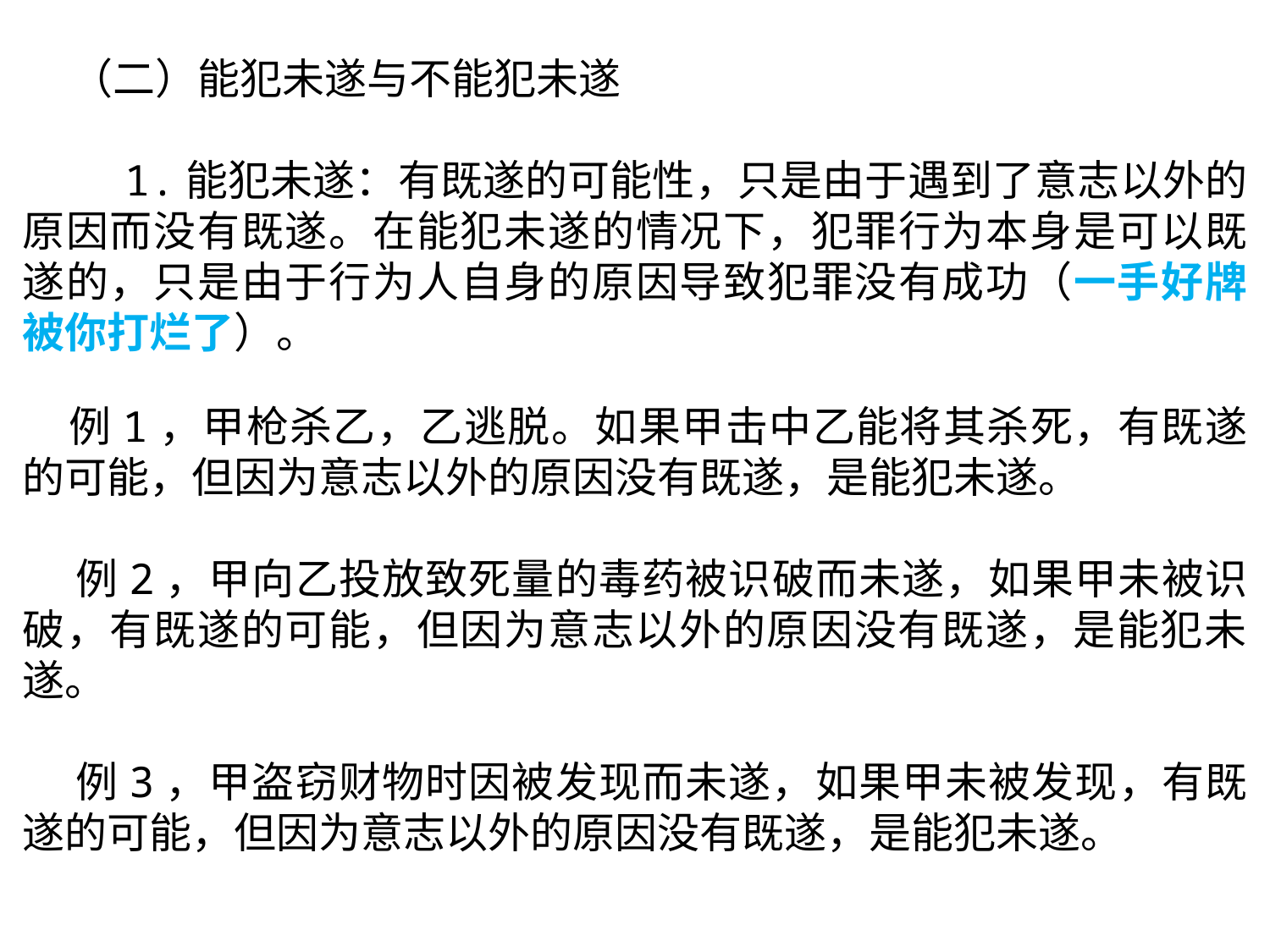

（二）能犯未遂与不能犯未遂

    1.能犯未遂：有既遂的可能性，只是由于遇到了意志以外的原因而没有既遂。在能犯未遂的情况下，犯罪行为本身是可以既遂的，只是由于行为人自身的原因导致犯罪没有成功（一手好牌被你打烂了）。

    例1，甲枪杀乙，乙逃脱。如果甲击中乙能将其杀死，有既遂的可能，但因为意志以外的原因没有既遂，是能犯未遂。

    例2，甲向乙投放致死量的毒药被识破而未遂，如果甲未被识破，有既遂的可能，但因为意志以外的原因没有既遂，是能犯未遂。

    例3，甲盗窃财物时因被发现而未遂，如果甲未被发现，有既遂的可能，但因为意志以外的原因没有既遂，是能犯未遂。